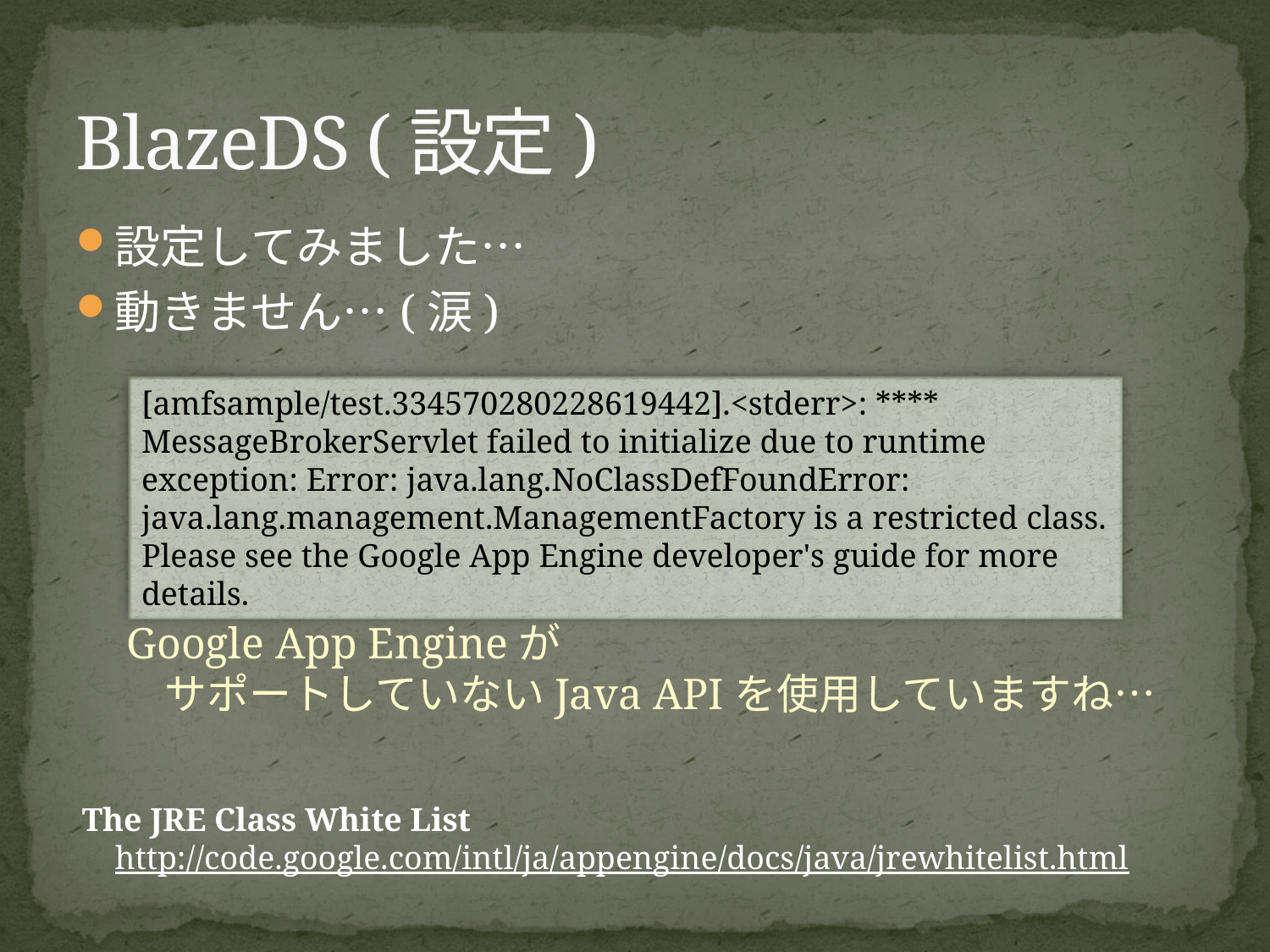

# BlazeDS (設定)
設定してみました…
動きません…(涙)

Google App Engineが
サポートしていないJava APIを使用していますね…

[amfsample/test.334570280228619442].<stderr>: **** MessageBrokerServlet failed to initialize due to runtime exception: Error: java.lang.NoClassDefFoundError: java.lang.management.ManagementFactory is a restricted class. Please see the Google App Engine developer's guide for more details.
The JRE Class White List
    http://code.google.com/intl/ja/appengine/docs/java/jrewhitelist.html